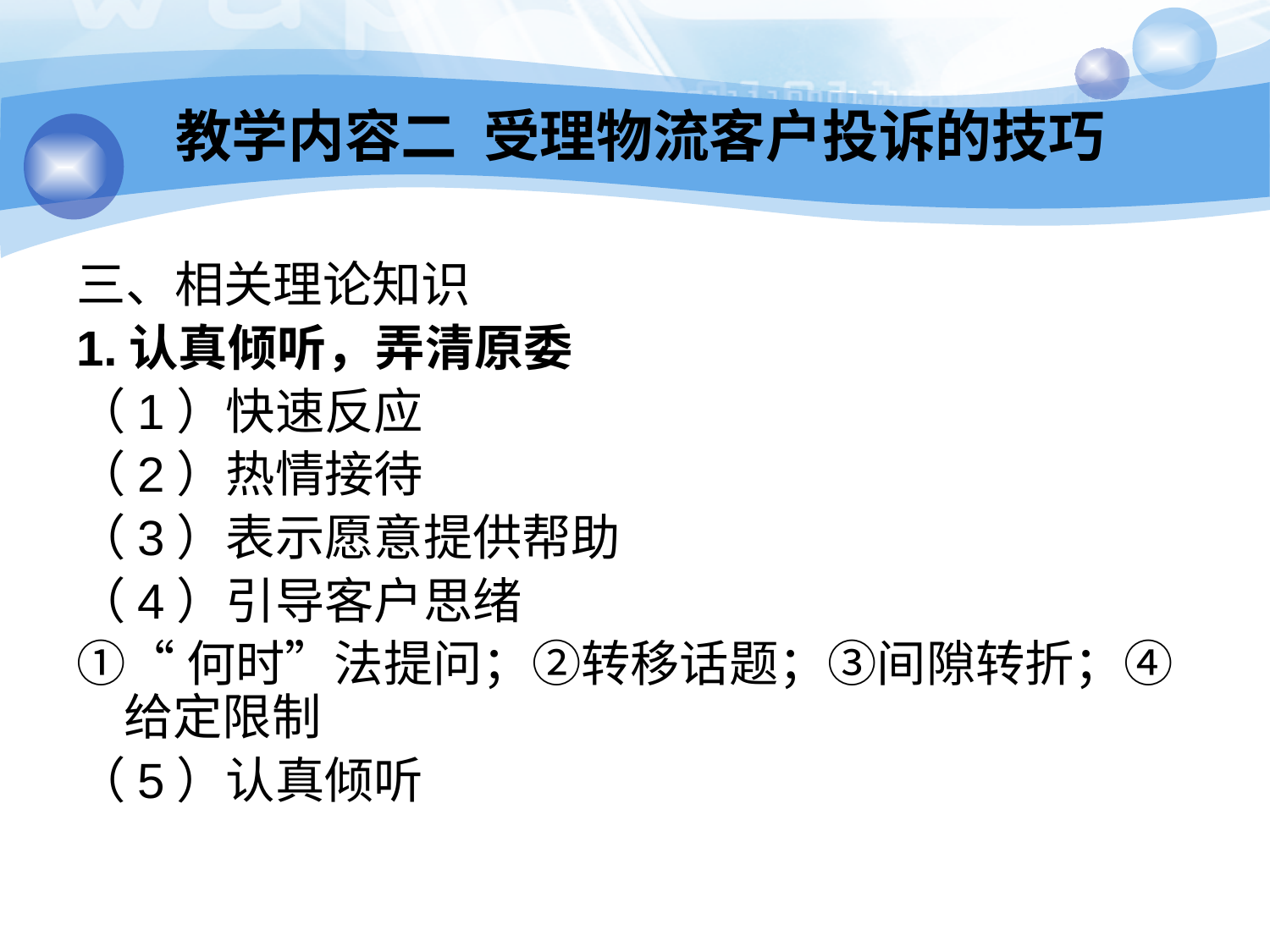

# 教学内容二  受理物流客户投诉的技巧
三、相关理论知识
1.认真倾听，弄清原委
（1）快速反应
（2）热情接待
（3）表示愿意提供帮助
（4）引导客户思绪
①“何时”法提问；②转移话题；③间隙转折；④给定限制
（5）认真倾听